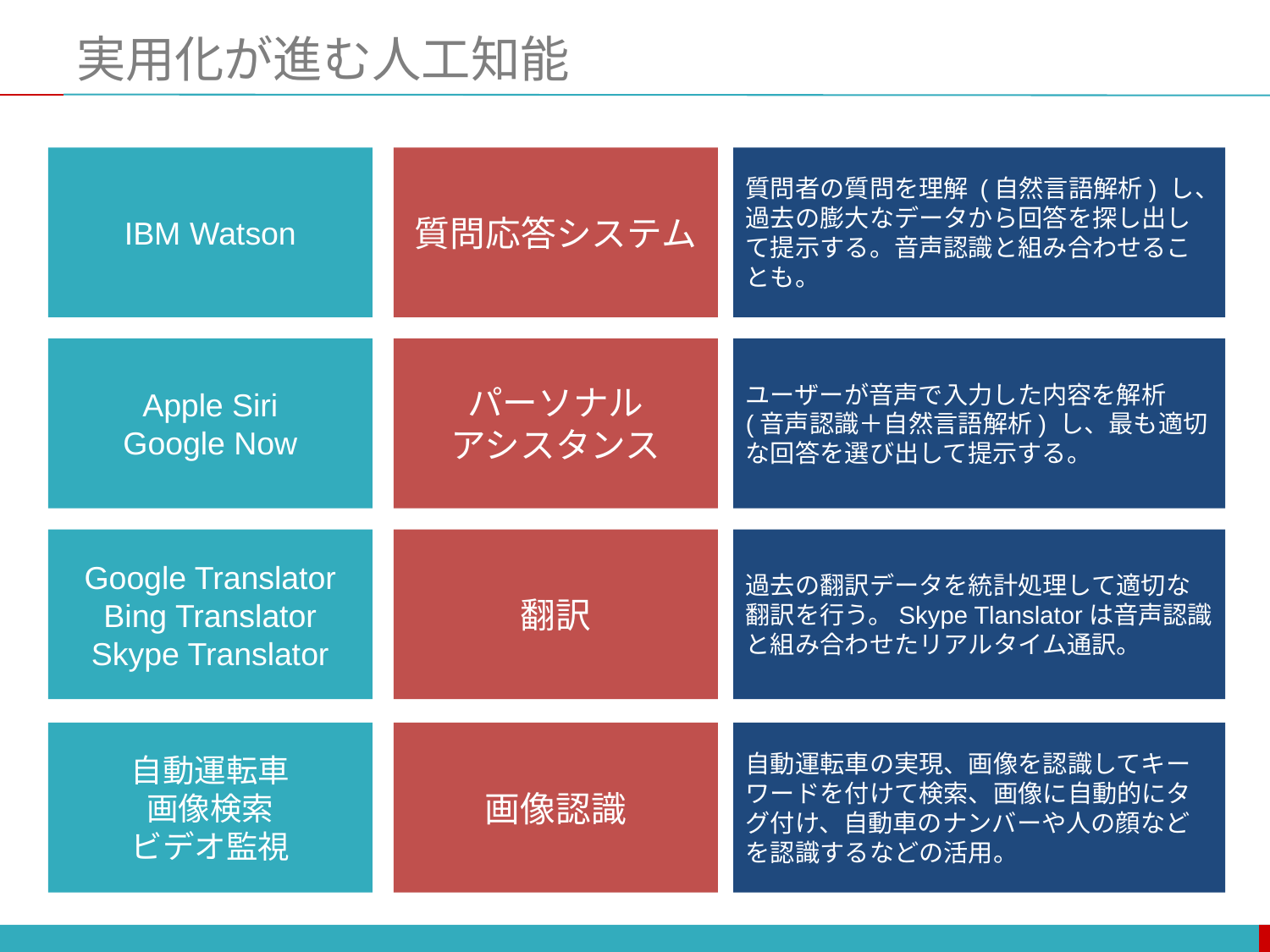

# 実用化が進む人工知能
質問応答システム
IBM Watson
質問者の質問を理解 (自然言語解析) し、過去の膨大なデータから回答を探し出して提示する。音声認識と組み合わせることも。
パーソナル
アシスタンス
Apple Siri
Google Now
ユーザーが音声で入力した内容を解析 (音声認識＋自然言語解析) し、最も適切な回答を選び出して提示する。
翻訳
Google Translator
Bing Translator
Skype Translator
過去の翻訳データを統計処理して適切な翻訳を行う。Skype Tlanslatorは音声認識と組み合わせたリアルタイム通訳。
画像認識
自動運転車
画像検索
ビデオ監視
自動運転車の実現、画像を認識してキーワードを付けて検索、画像に自動的にタグ付け、自動車のナンバーや人の顔などを認識するなどの活用。